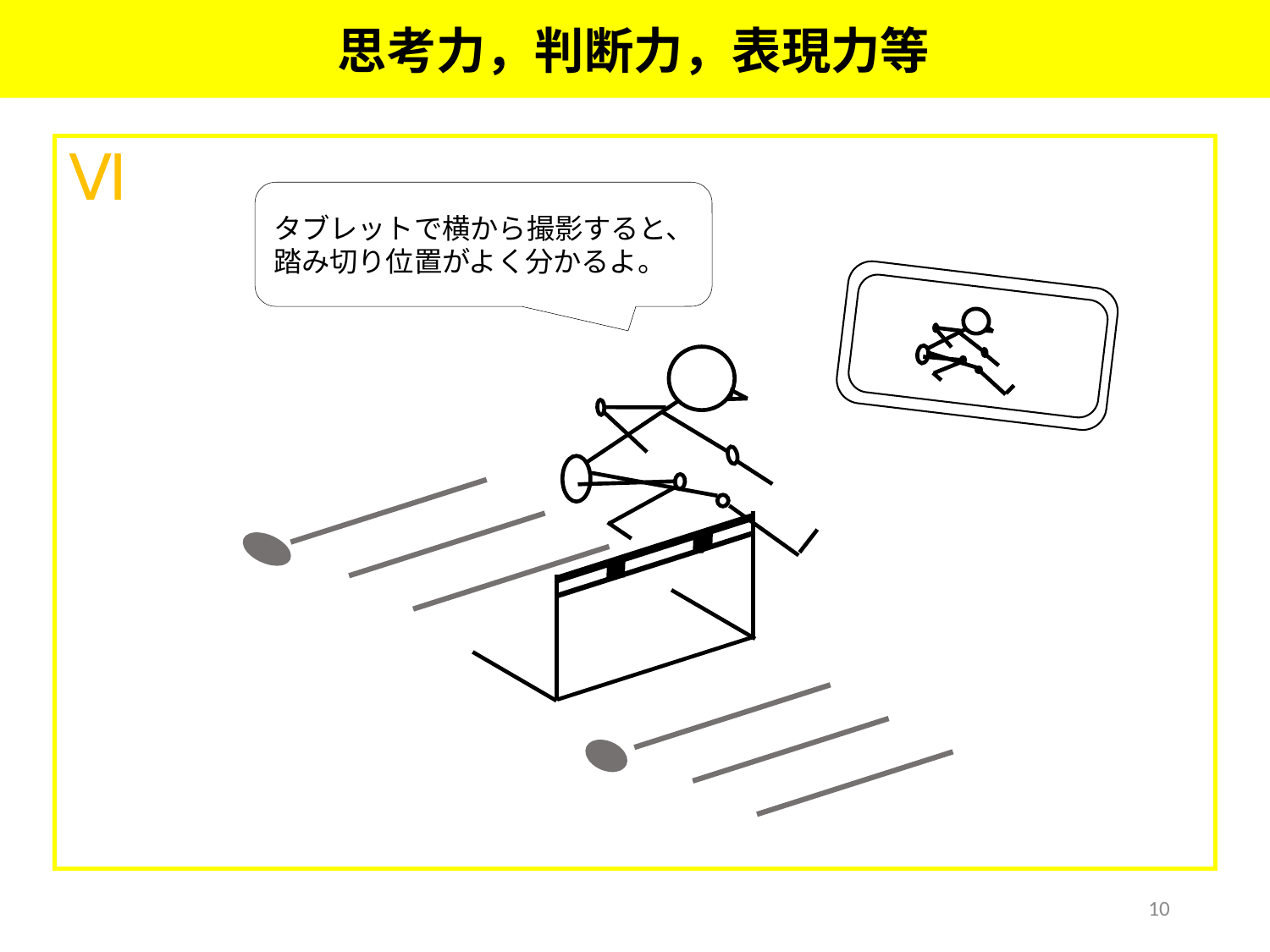

思考力，判断力，表現力等
| Ⅵ |
| --- |
タブレットで横から撮影すると、踏み切り位置がよく分かるよ。

10